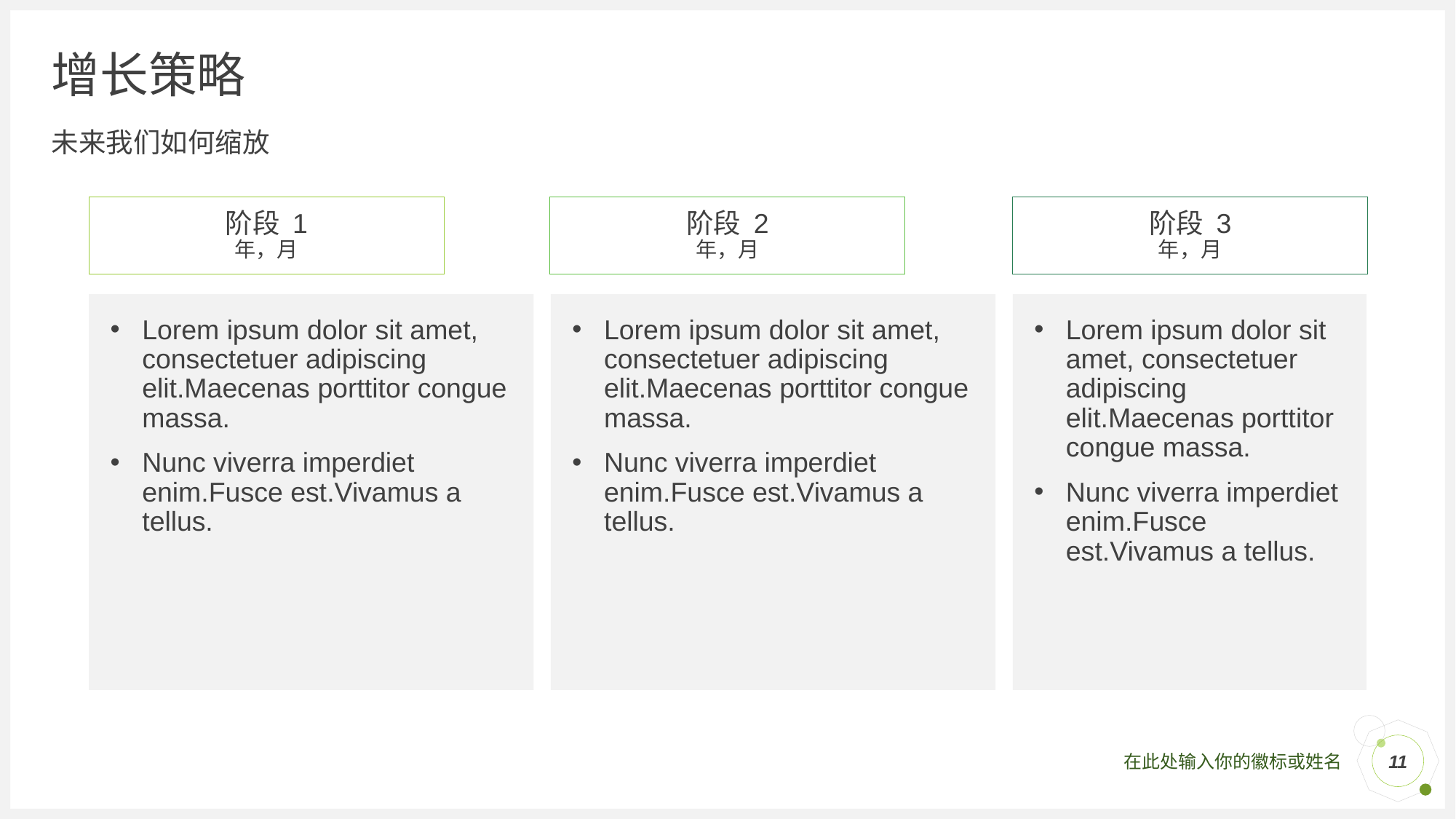

# 增长策略
未来我们如何缩放
阶段 2
年，月
阶段 1
年，月
阶段 3
年，月
Lorem ipsum dolor sit amet, consectetuer adipiscing elit.Maecenas porttitor congue massa.
Nunc viverra imperdiet enim.Fusce est.Vivamus a tellus.
Lorem ipsum dolor sit amet, consectetuer adipiscing elit.Maecenas porttitor congue massa.
Nunc viverra imperdiet enim.Fusce est.Vivamus a tellus.
Lorem ipsum dolor sit amet, consectetuer adipiscing elit.Maecenas porttitor congue massa.
Nunc viverra imperdiet enim.Fusce est.Vivamus a tellus.
11
在此处输入你的徽标或姓名